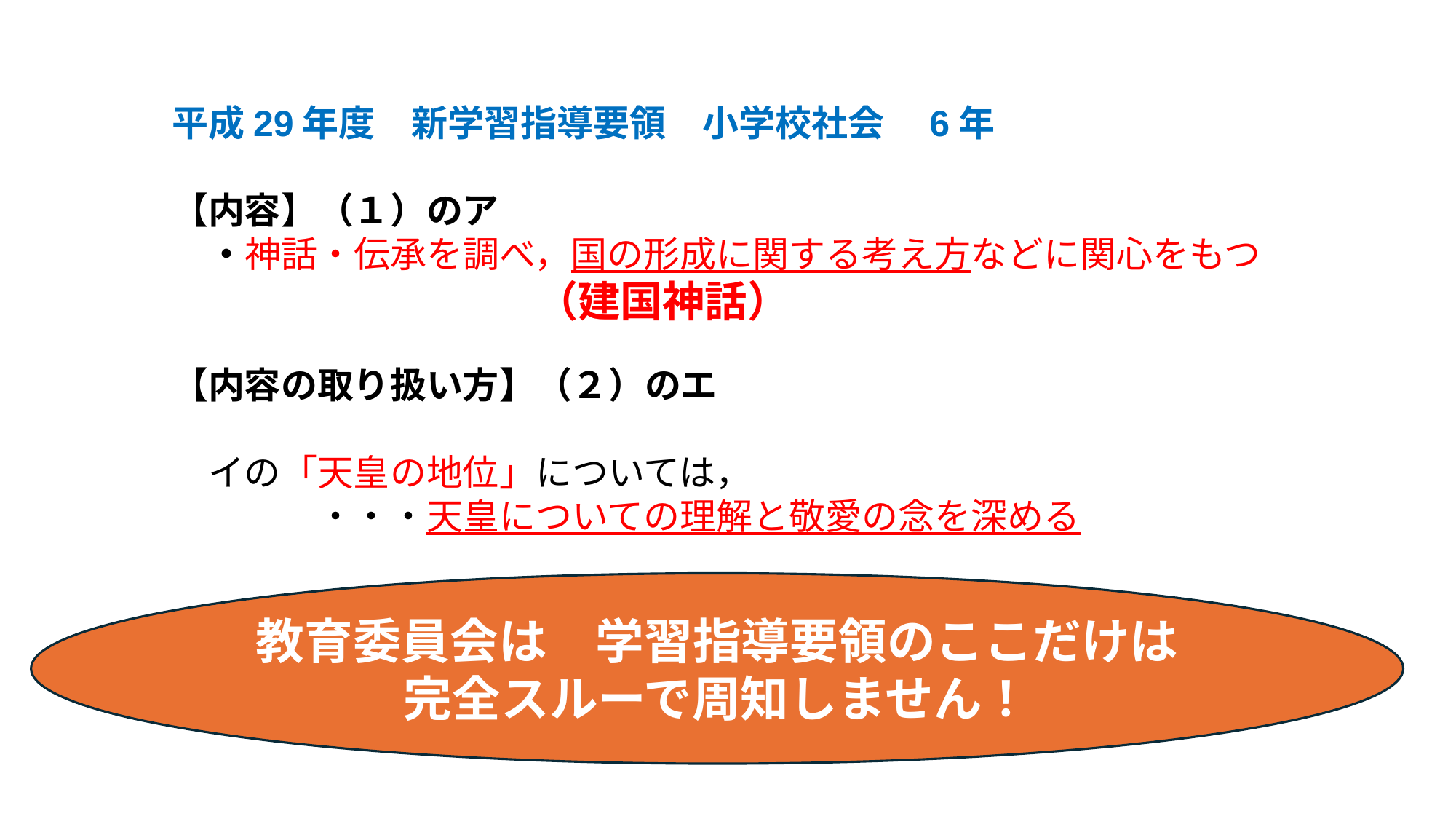

平成29年度　新学習指導要領　小学校社会　6年

【内容】（１）のア
　・神話・伝承を調べ，国の形成に関する考え方などに関心をもつ
　　　　　　　　　　（建国神話）

【内容の取り扱い方】（２）のエ

　イの「天皇の地位」については，
　　　　・・・天皇についての理解と敬愛の念を深める
教育委員会は　学習指導要領のここだけは完全スルーで周知しません！